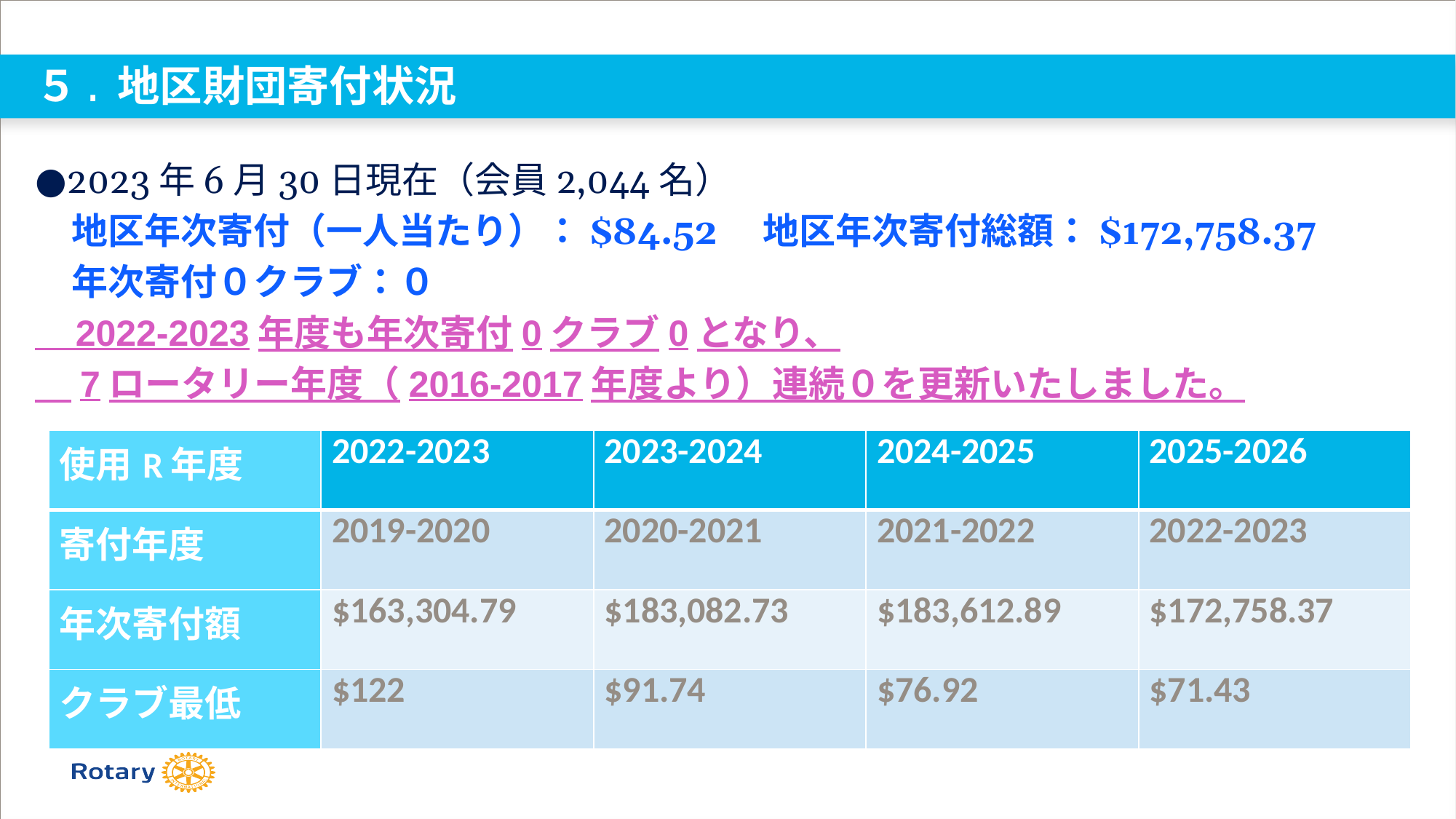

５. 地区財団寄付状況
●2023年6月30日現在（会員2,044名）
　地区年次寄付（一人当たり）：$84.52　地区年次寄付総額：$172,758.37
　年次寄付０クラブ：０
    2022-2023年度も年次寄付0クラブ0となり、
　7ロータリー年度（2016-2017年度より）連続０を更新いたしました。

| 使用R年度 | 2022-2023 | 2023-2024 | 2024-2025 | 2025-2026 |
| --- | --- | --- | --- | --- |
| 寄付年度 | 2019-2020 | 2020-2021 | 2021-2022 | 2022-2023 |
| 年次寄付額 | $163,304.79 | $183,082.73 | $183,612.89 | $172,758.37 |
| クラブ最低 | $122 | $91.74 | $76.92 | $71.43 |